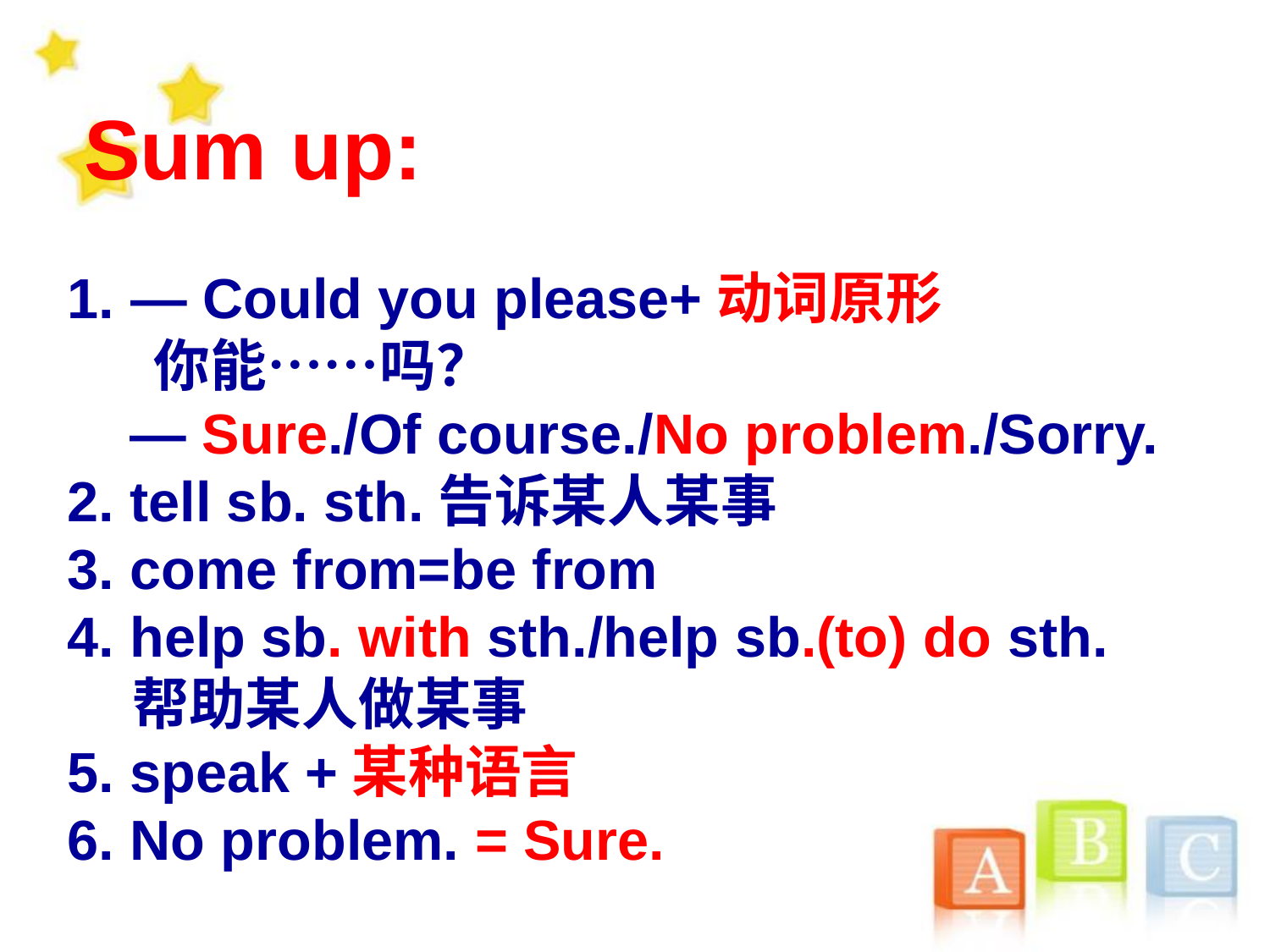

Sum up:
 — Could you please+动词原形                       你能……吗？
    — Sure./Of course./No problem./Sorry.
2. tell sb. sth.告诉某人某事
3. come from=be from
4. help sb. with sth./help sb.(to) do sth.
    帮助某人做某事
5. speak +某种语言
6. No problem. = Sure.